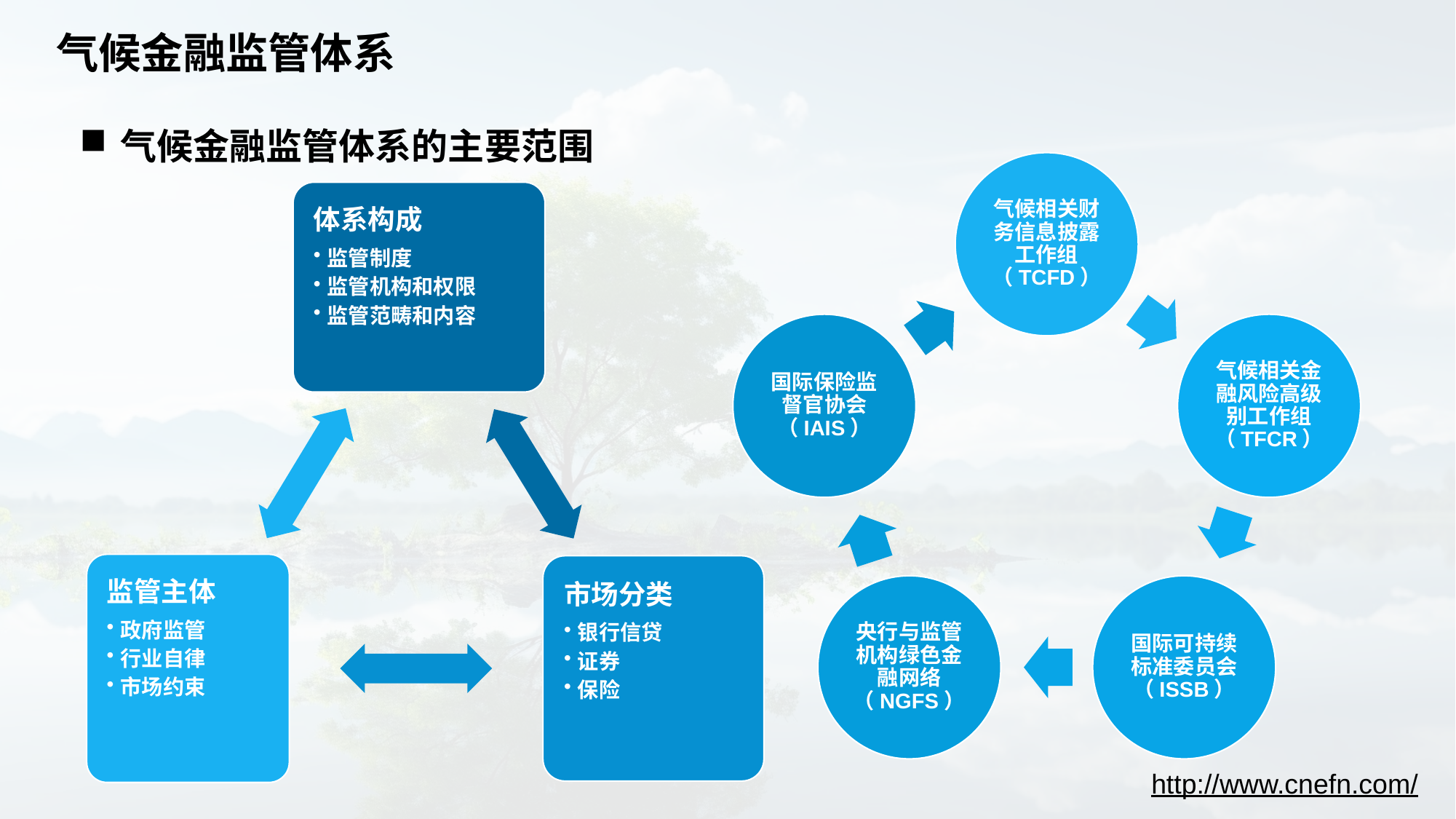

# 气候金融监管体系
气候金融监管体系的主要范围

气候相关财务信息披露工作组（TCFD）

气候相关金融风险高级别工作组（TFCR）

国际可持续标准委员会（ISSB）

央行与监管机构绿色金融网络（NGFS）

国际保险监督官协会（IAIS）

体系构成
监管制度
监管机构和权限
监管范畴和内容

市场分类
银行信贷
证券
保险

监管主体
政府监管
行业自律
市场约束